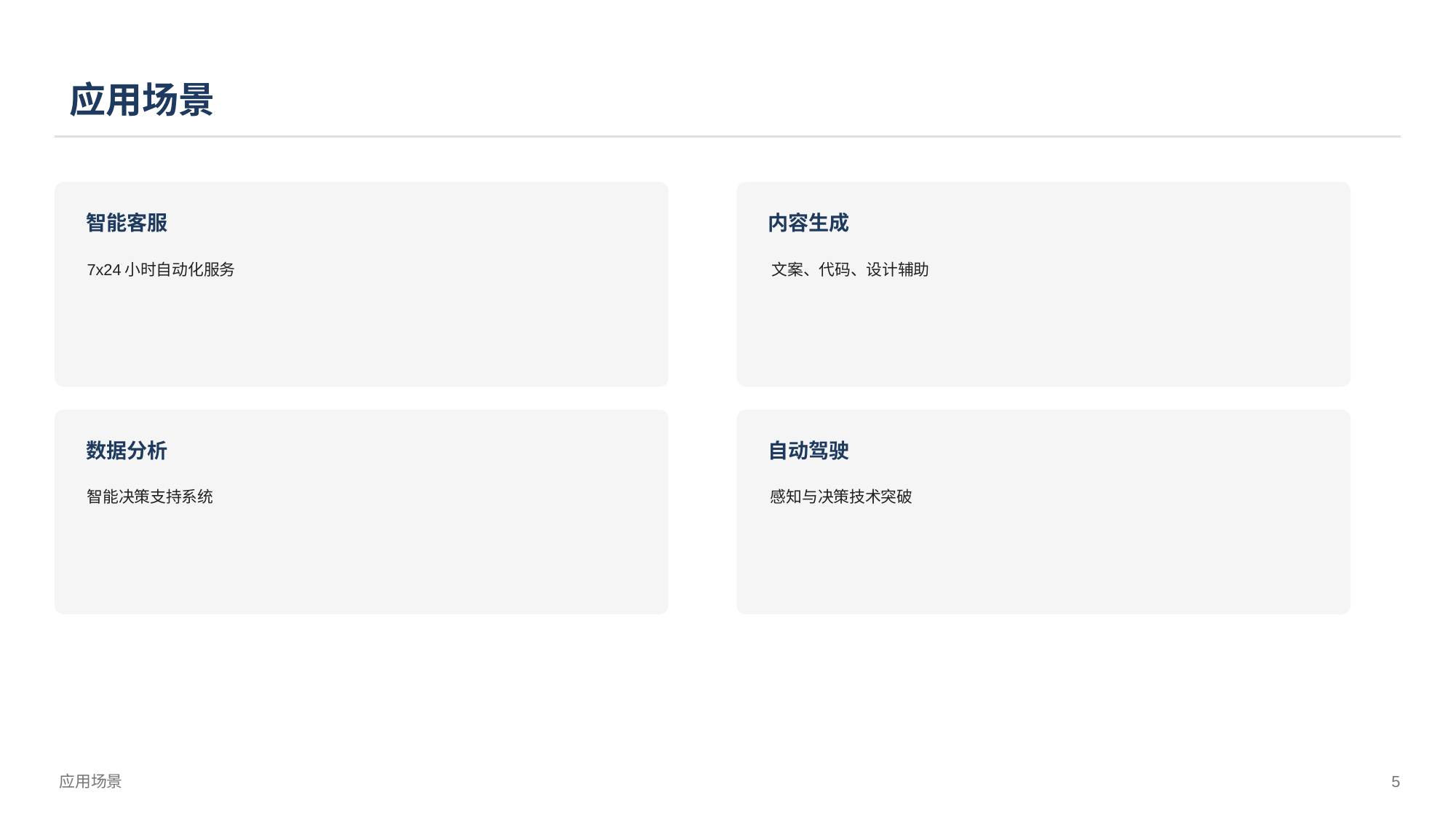

应用场景

智能客服
内容生成
7x24小时自动化服务
文案、代码、设计辅助

数据分析
自动驾驶
智能决策支持系统
感知与决策技术突破
应用场景
5